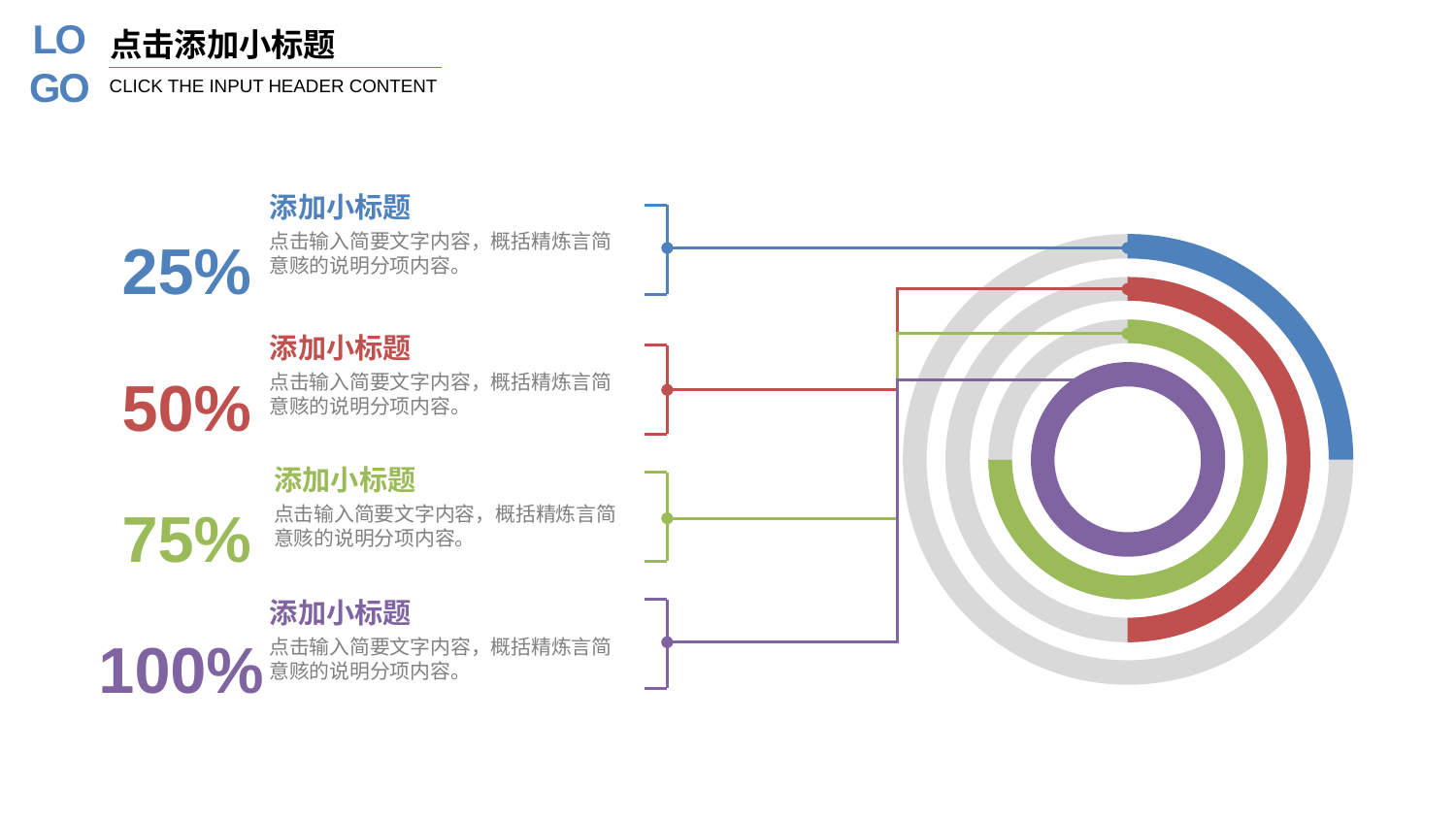

点击添加小标题
CLICK THE INPUT HEADER CONTENT
添加小标题
点击输入简要文字内容，概括精炼言简意赅的说明分项内容。
25%

添加小标题
点击输入简要文字内容，概括精炼言简意赅的说明分项内容。

50%
添加小标题
点击输入简要文字内容，概括精炼言简意赅的说明分项内容。
75%
添加小标题
点击输入简要文字内容，概括精炼言简意赅的说明分项内容。
100%